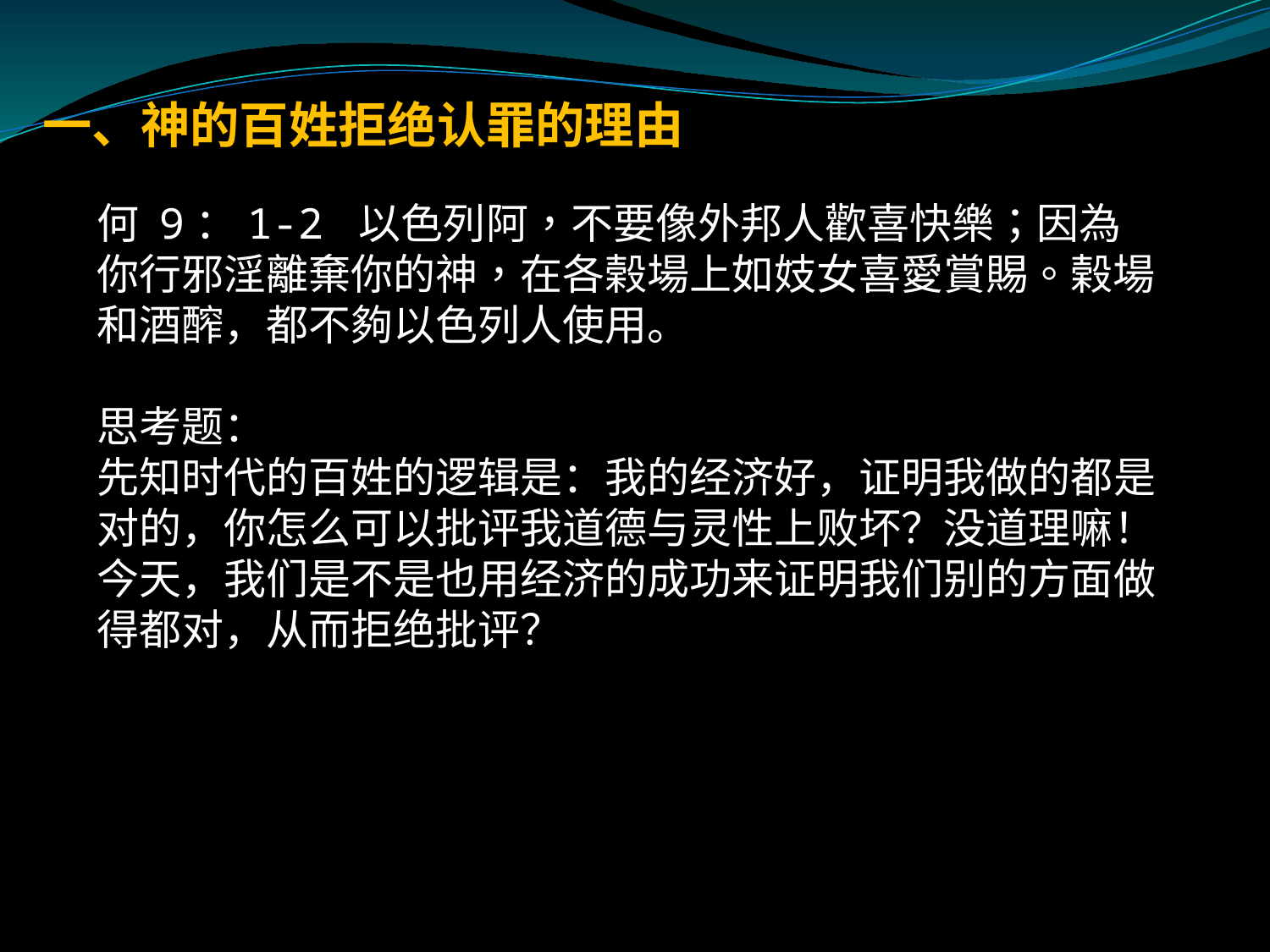

# 一、神的百姓拒绝认罪的理由
何 9：1-2 以色列阿，不要像外邦人歡喜快樂；因為你行邪淫離棄你的神，在各榖場上如妓女喜愛賞賜。榖場和酒醡，都不夠以色列人使用。

思考题：
先知时代的百姓的逻辑是：我的经济好，证明我做的都是对的，你怎么可以批评我道德与灵性上败坏？没道理嘛！今天，我们是不是也用经济的成功来证明我们别的方面做得都对，从而拒绝批评？